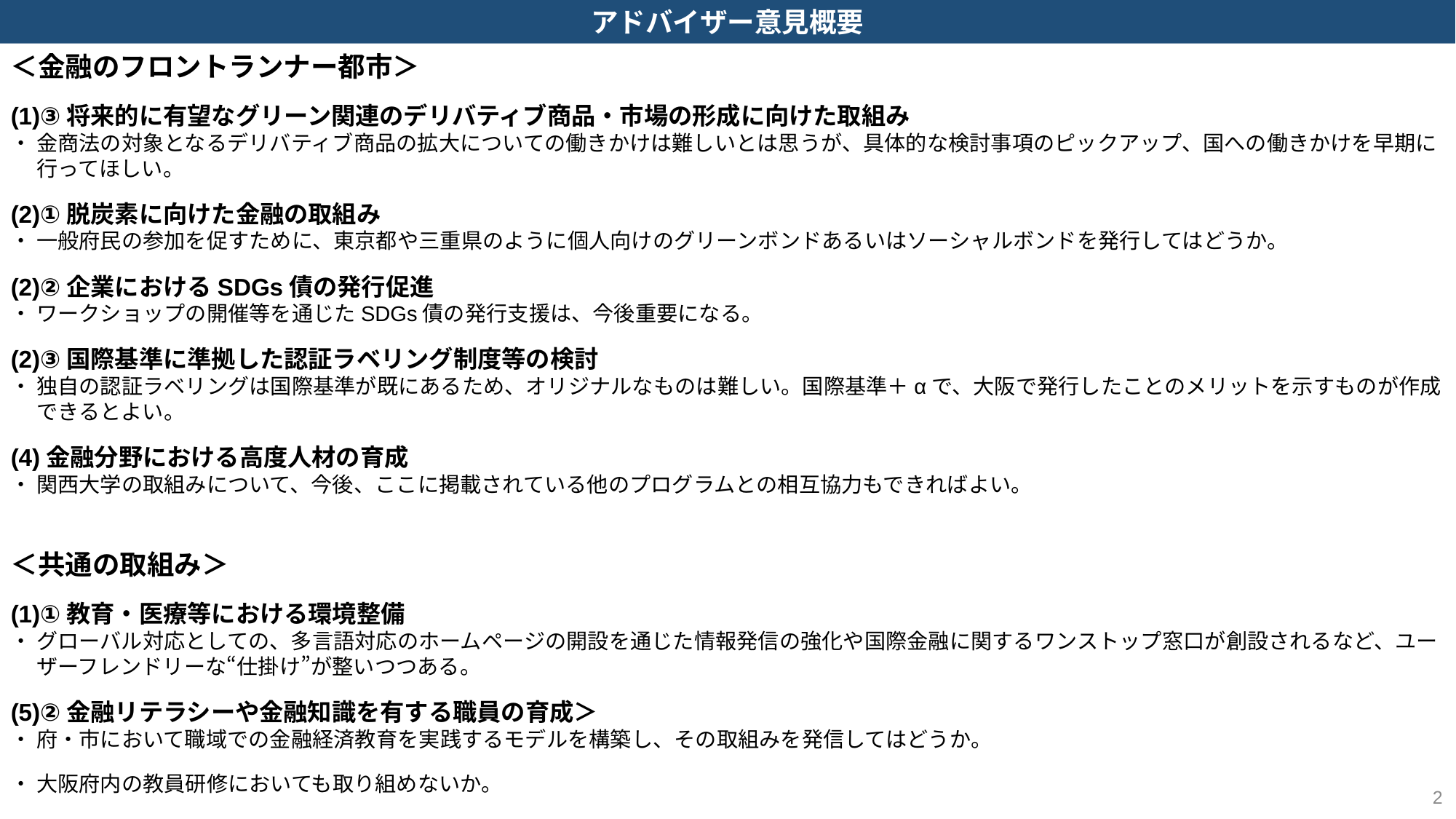

アドバイザー意見概要
＜金融のフロントランナー都市＞

(1)③将来的に有望なグリーン関連のデリバティブ商品・市場の形成に向けた取組み
・	金商法の対象となるデリバティブ商品の拡大についての働きかけは難しいとは思うが、具体的な検討事項のピックアップ、国への働きかけを早期に行ってほしい。

(2)①脱炭素に向けた金融の取組み
・	一般府民の参加を促すために、東京都や三重県のように個人向けのグリーンボンドあるいはソーシャルボンドを発行してはどうか。

(2)②企業におけるSDGs債の発行促進
・	ワークショップの開催等を通じたSDGs債の発行支援は、今後重要になる。

(2)③国際基準に準拠した認証ラベリング制度等の検討
・	独自の認証ラベリングは国際基準が既にあるため、オリジナルなものは難しい。国際基準＋αで、大阪で発行したことのメリットを示すものが作成できるとよい。

(4)金融分野における高度人材の育成
・	関西大学の取組みについて、今後、ここに掲載されている他のプログラムとの相互協力もできればよい。

＜共通の取組み＞

(1)①教育・医療等における環境整備
・	グローバル対応としての、多言語対応のホームページの開設を通じた情報発信の強化や国際金融に関するワンストップ窓口が創設されるなど、ユーザーフレンドリーな“仕掛け”が整いつつある。

(5)②金融リテラシーや金融知識を有する職員の育成＞
・	府・市において職域での金融経済教育を実践するモデルを構築し、その取組みを発信してはどうか。

・	大阪府内の教員研修においても取り組めないか。
2